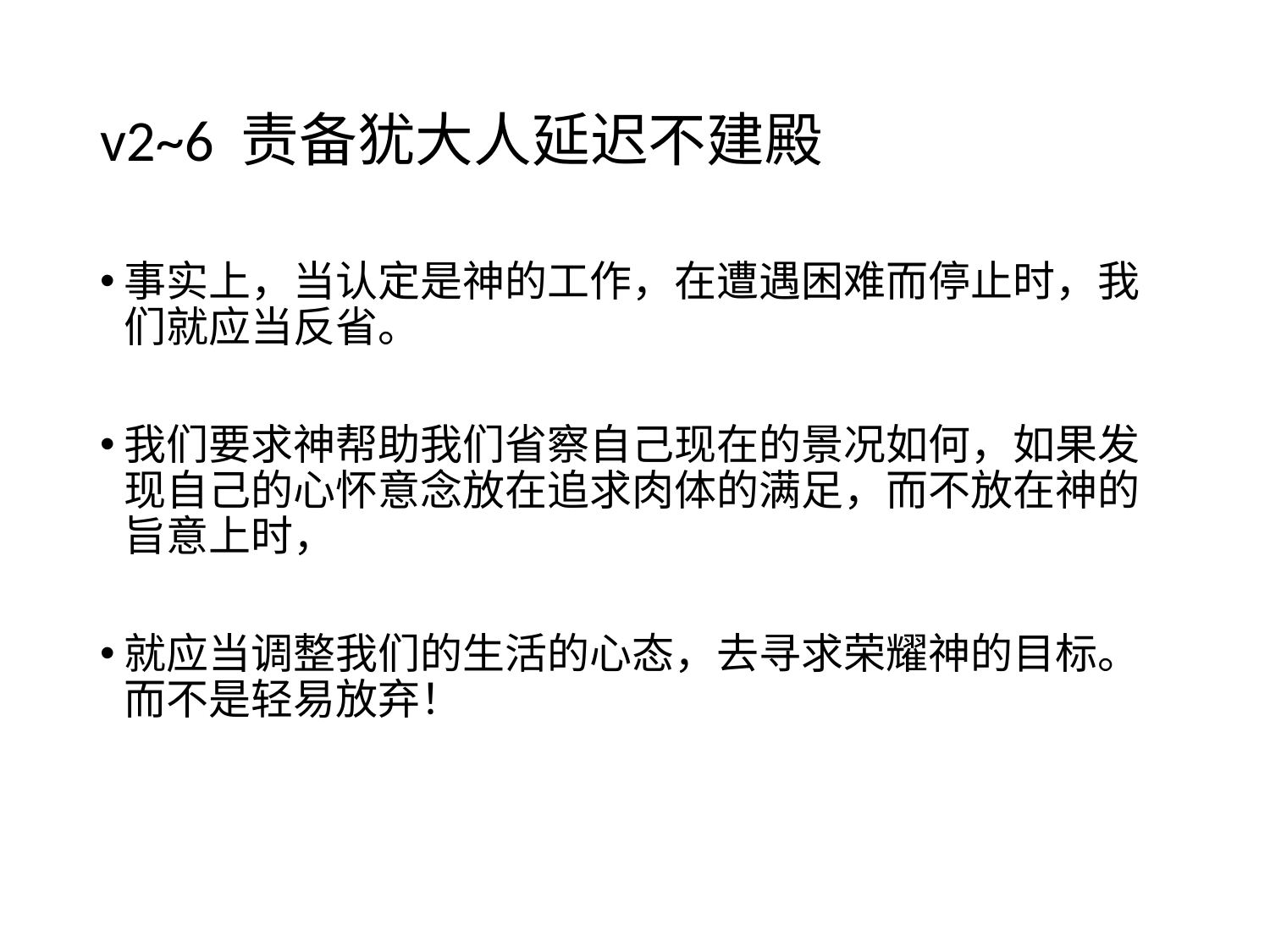

# v2~6 责备犹大人延迟不建殿
事实上，当认定是神的工作，在遭遇困难而停止时，我们就应当反省。

我们要求神帮助我们省察自己现在的景况如何，如果发现自己的心怀意念放在追求肉体的满足，而不放在神的旨意上时，

就应当调整我们的生活的心态，去寻求荣耀神的目标。而不是轻易放弃！